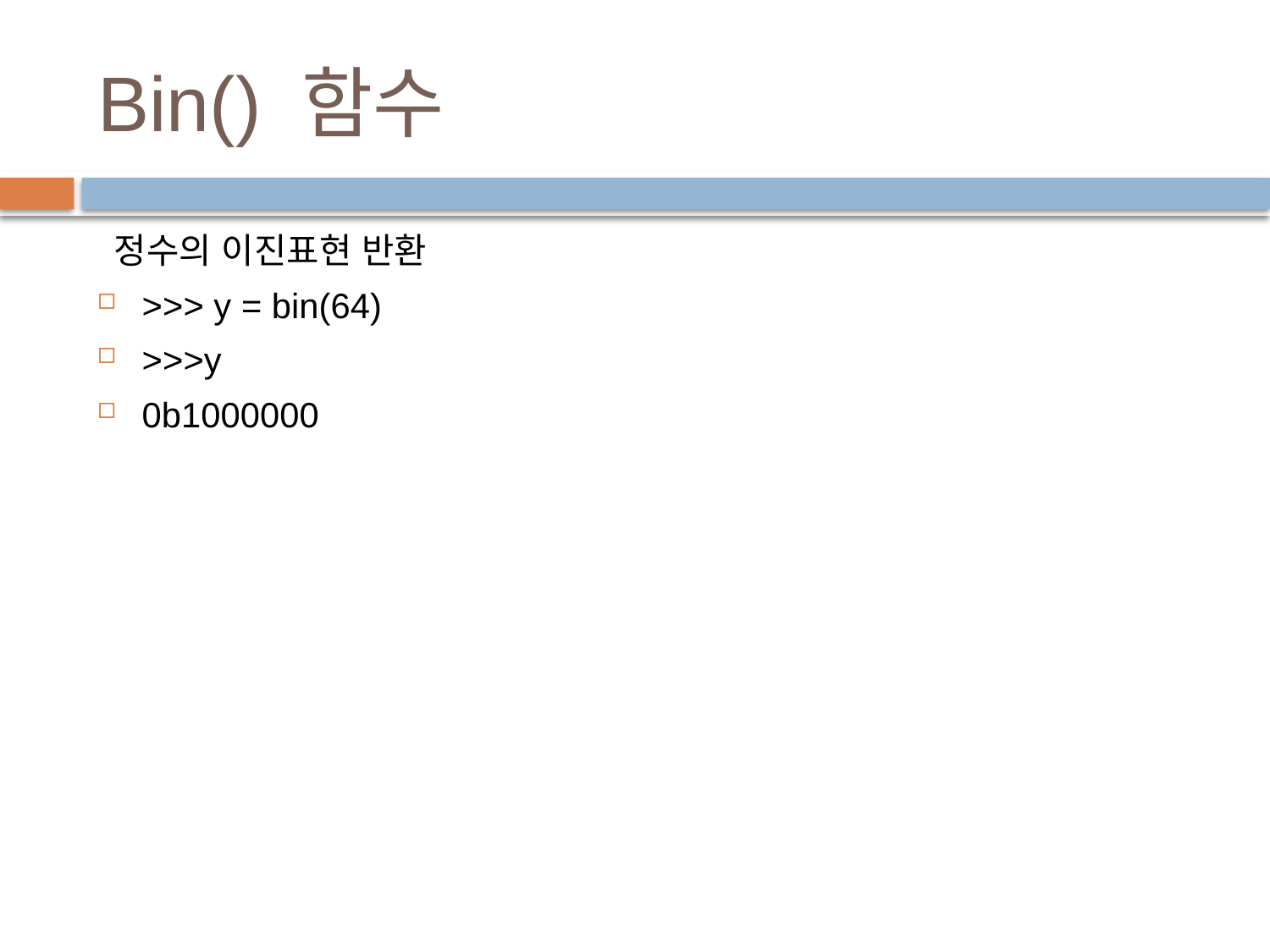

# Bin() 함수
 정수의 이진표현 반환
>>> y = bin(64)
>>>y
0b1000000